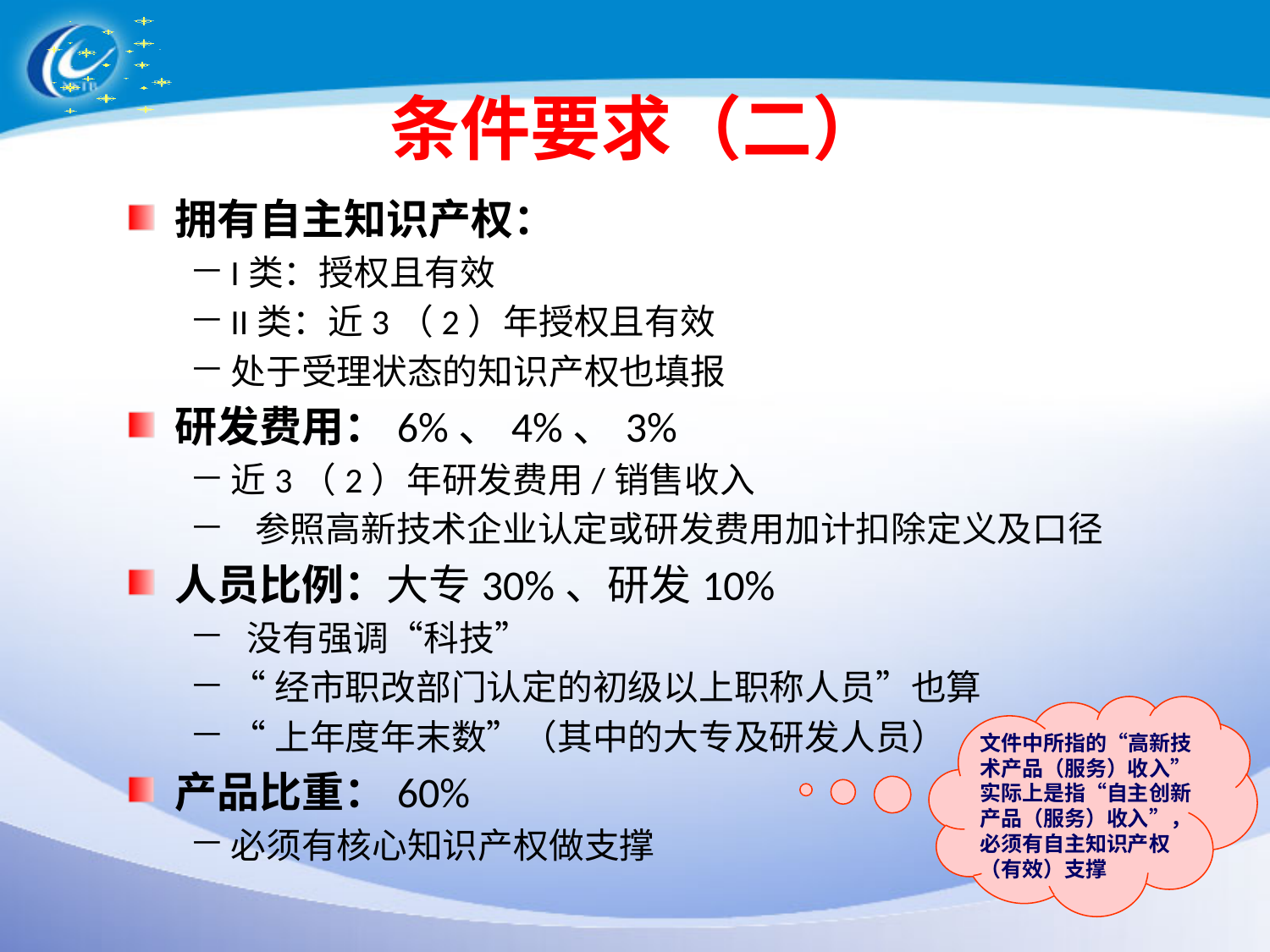

# 条件要求（二）
拥有自主知识产权：
I类：授权且有效
II类：近3（2）年授权且有效
处于受理状态的知识产权也填报
研发费用：6%、4%、3%
近3（2）年研发费用/销售收入
  参照高新技术企业认定或研发费用加计扣除定义及口径
人员比例：大专30%、研发10%
 没有强调“科技”
“经市职改部门认定的初级以上职称人员”也算
“上年度年末数”（其中的大专及研发人员）
产品比重：60%
必须有核心知识产权做支撑

文件中所指的“高新技术产品（服务）收入”实际上是指“自主创新产品（服务）收入”，必须有自主知识产权
（有效）支撑